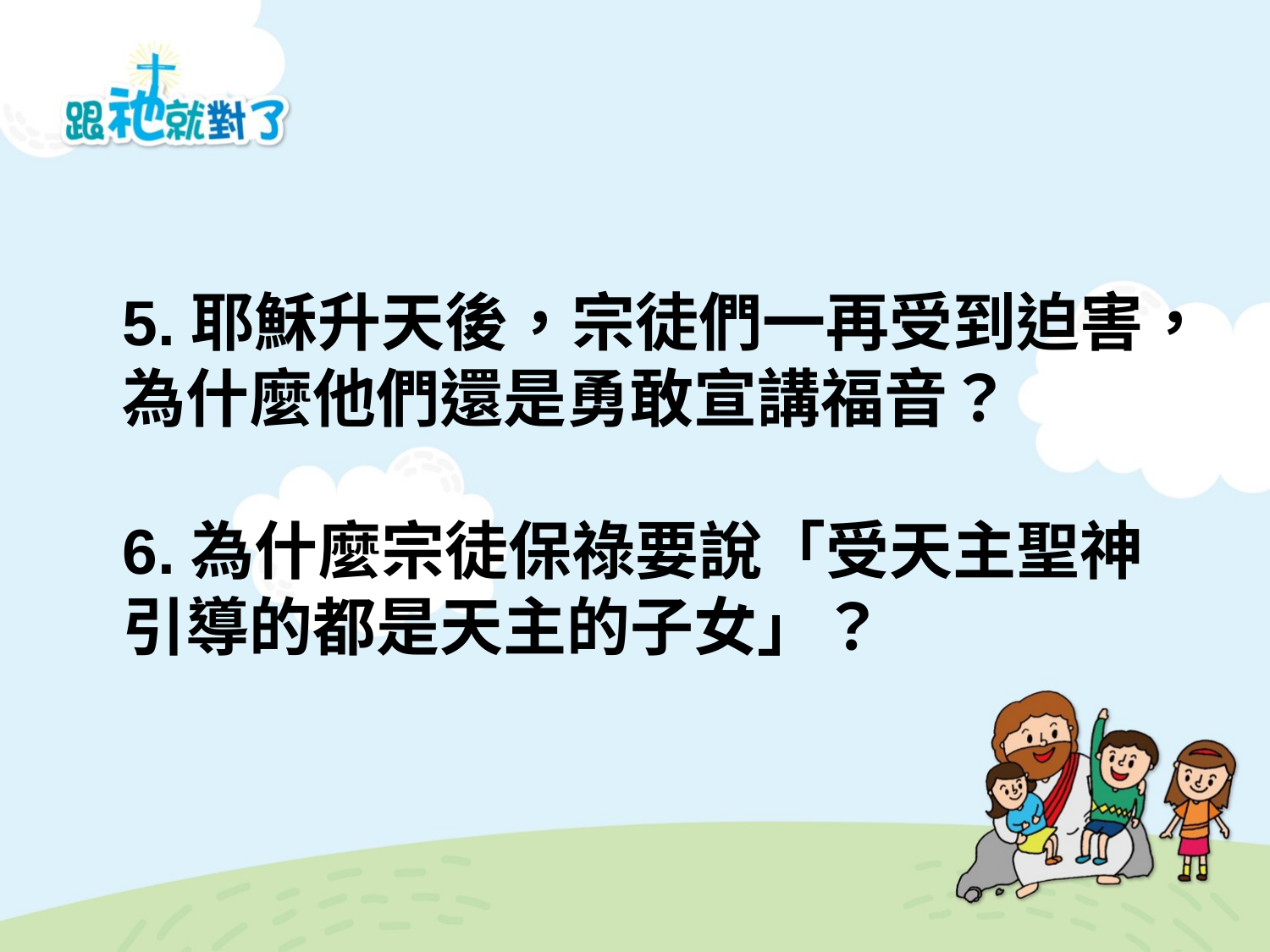

5.耶穌升天後，宗徒們一再受到迫害，為什麼他們還是勇敢宣講福音？

6.為什麼宗徒保祿要說「受天主聖神引導的都是天主的子女」？